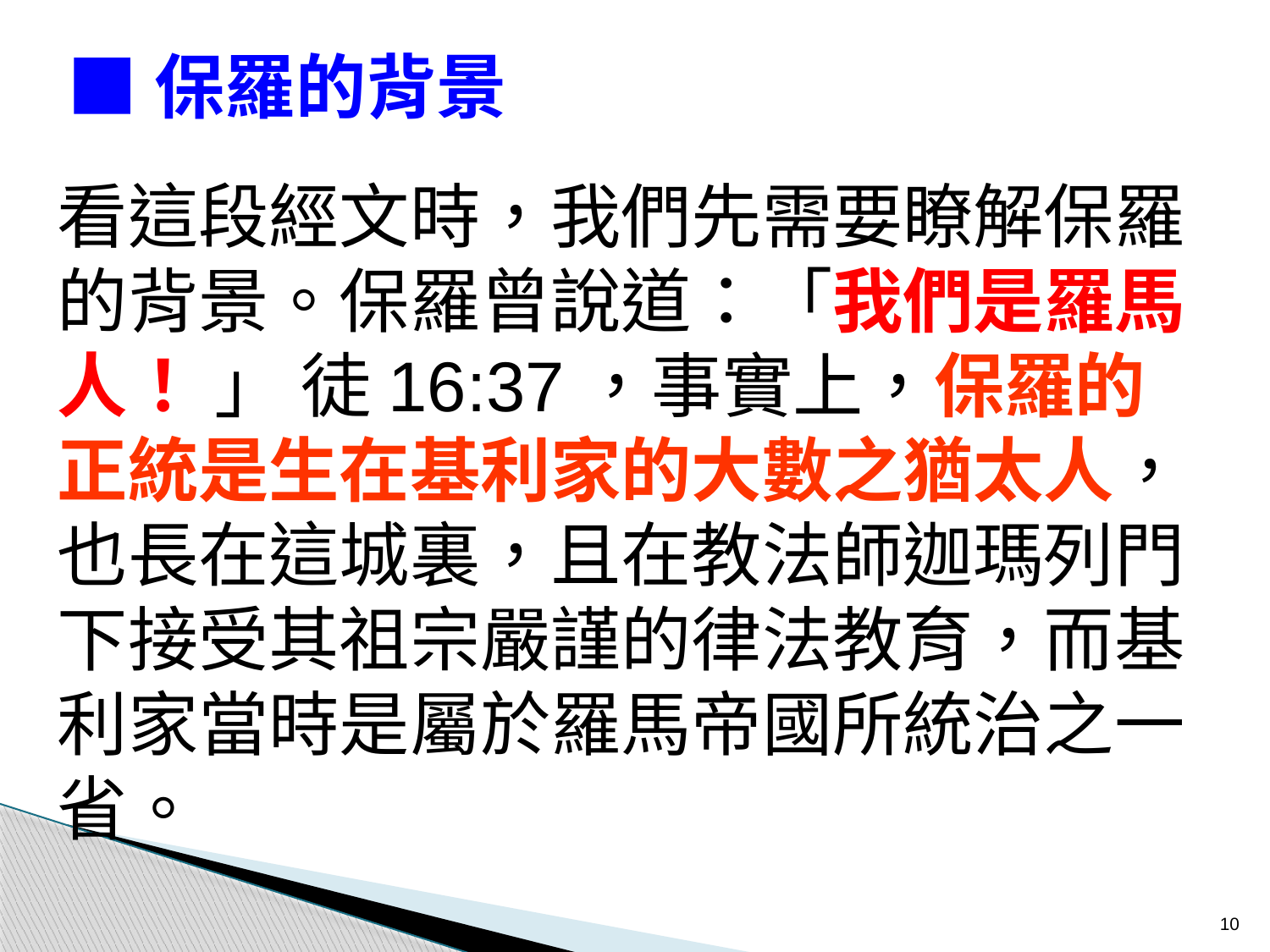

■保羅的背景
看這段經文時，我們先需要瞭解保羅的背景。保羅曾說道：「我們是羅馬人！ 」 徒16:37，事實上，保羅的正統是生在基利家的大數之猶太人，也長在這城裏，且在教法師迦瑪列門下接受其祖宗嚴謹的律法教育，而基利家當時是屬於羅馬帝國所統治之一省。
10